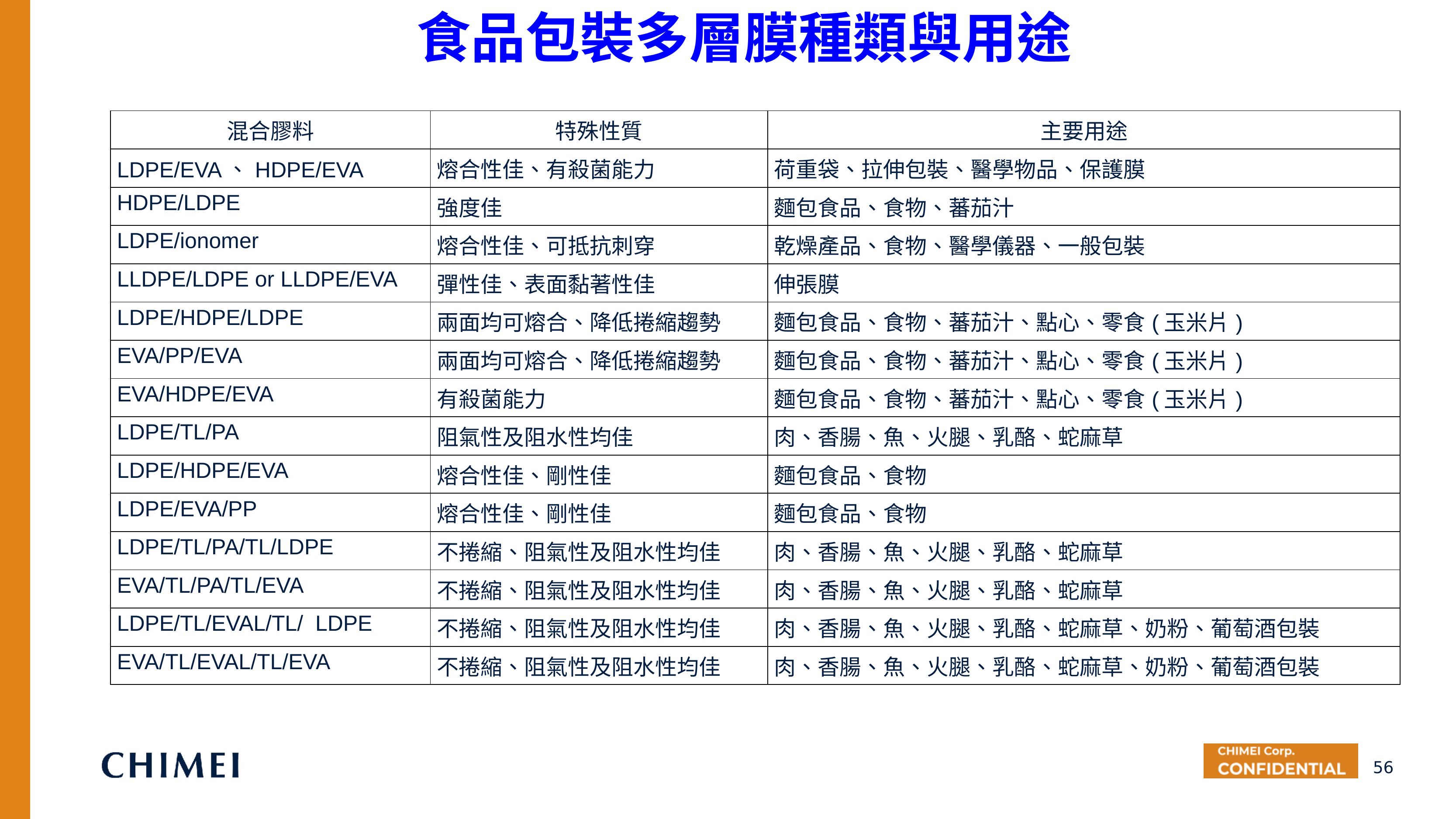

食品包裝多層膜種類與用途
| 混合膠料 | 特殊性質 | 主要用途 |
| --- | --- | --- |
| LDPE/EVA、HDPE/EVA | 熔合性佳、有殺菌能力 | 荷重袋、拉伸包裝、醫學物品、保護膜 |
| HDPE/LDPE | 強度佳 | 麵包食品、食物、蕃茄汁 |
| LDPE/ionomer | 熔合性佳、可抵抗刺穿 | 乾燥產品、食物、醫學儀器、一般包裝 |
| LLDPE/LDPE or LLDPE/EVA | 彈性佳、表面黏著性佳 | 伸張膜 |
| LDPE/HDPE/LDPE | 兩面均可熔合、降低捲縮趨勢 | 麵包食品、食物、蕃茄汁、點心、零食(玉米片) |
| EVA/PP/EVA | 兩面均可熔合、降低捲縮趨勢 | 麵包食品、食物、蕃茄汁、點心、零食(玉米片) |
| EVA/HDPE/EVA | 有殺菌能力 | 麵包食品、食物、蕃茄汁、點心、零食(玉米片) |
| LDPE/TL/PA | 阻氣性及阻水性均佳 | 肉、香腸、魚、火腿、乳酪、蛇麻草 |
| LDPE/HDPE/EVA | 熔合性佳、剛性佳 | 麵包食品、食物 |
| LDPE/EVA/PP | 熔合性佳、剛性佳 | 麵包食品、食物 |
| LDPE/TL/PA/TL/LDPE | 不捲縮、阻氣性及阻水性均佳 | 肉、香腸、魚、火腿、乳酪、蛇麻草 |
| EVA/TL/PA/TL/EVA | 不捲縮、阻氣性及阻水性均佳 | 肉、香腸、魚、火腿、乳酪、蛇麻草 |
| LDPE/TL/EVAL/TL/ LDPE | 不捲縮、阻氣性及阻水性均佳 | 肉、香腸、魚、火腿、乳酪、蛇麻草、奶粉、葡萄酒包裝 |
| EVA/TL/EVAL/TL/EVA | 不捲縮、阻氣性及阻水性均佳 | 肉、香腸、魚、火腿、乳酪、蛇麻草、奶粉、葡萄酒包裝 |
56